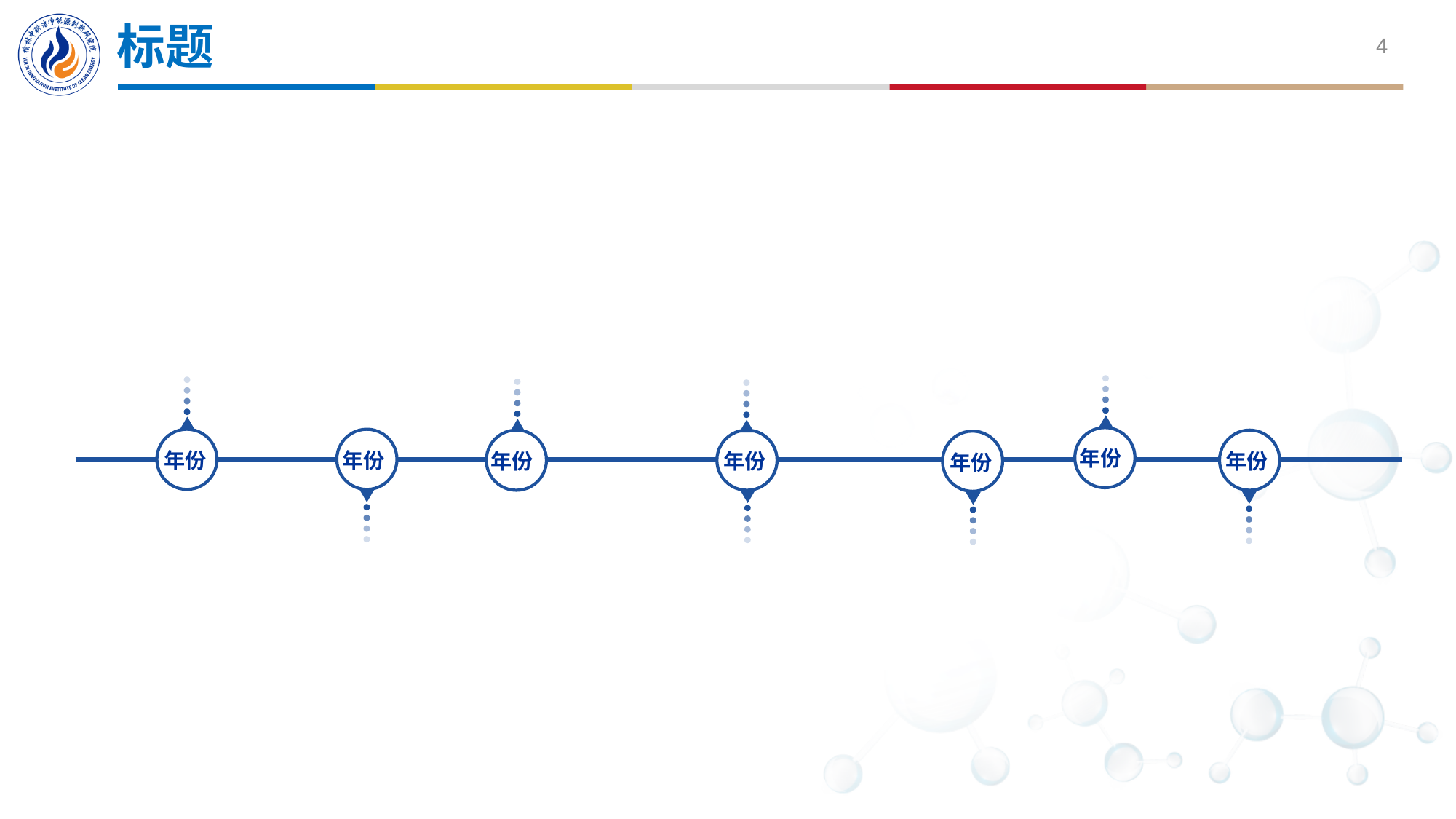

标题
4

年份

年份

年份
年份
年份
年份
年份